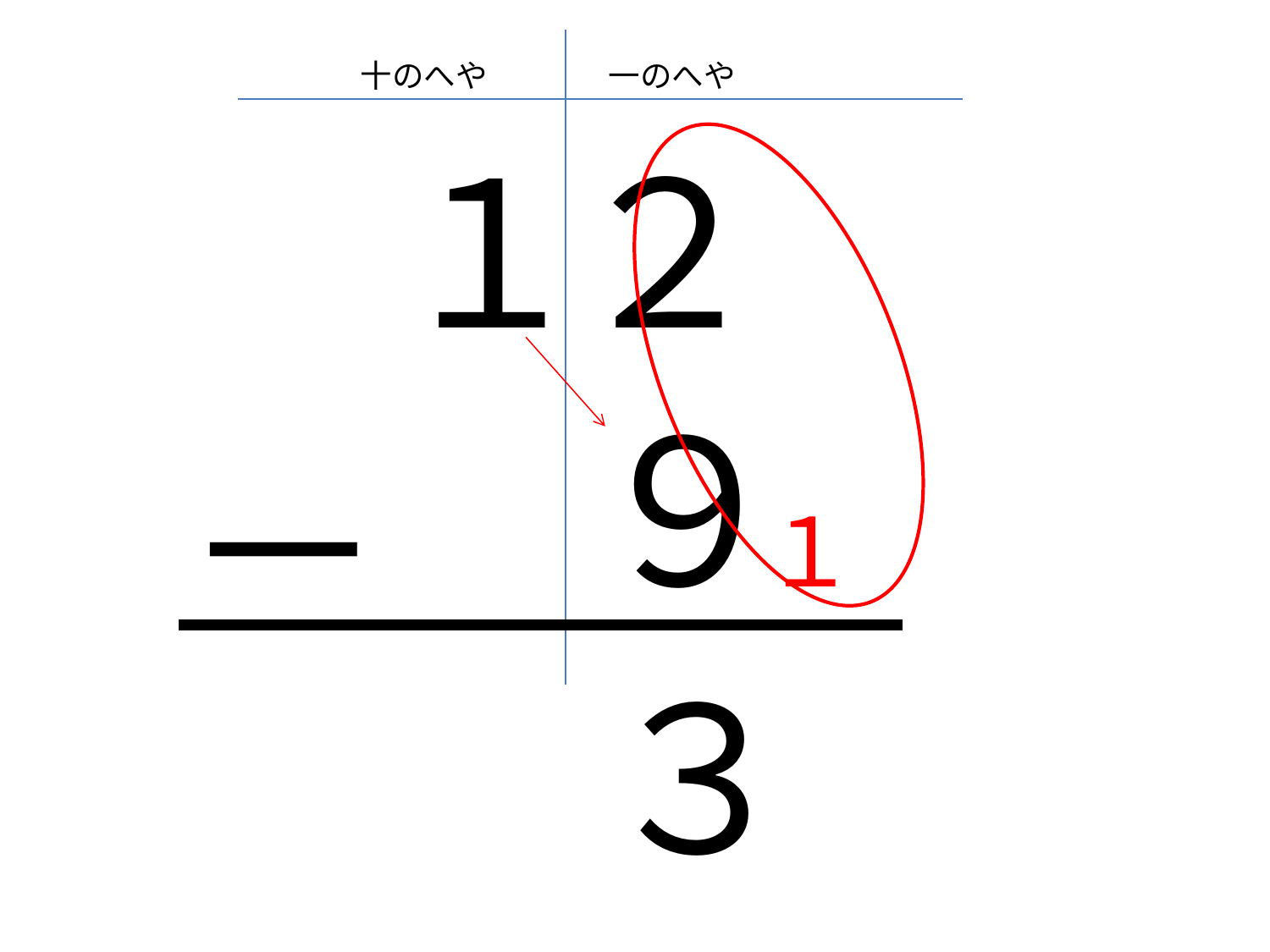

十のへや
一のへや

１
２
９
－
１
３